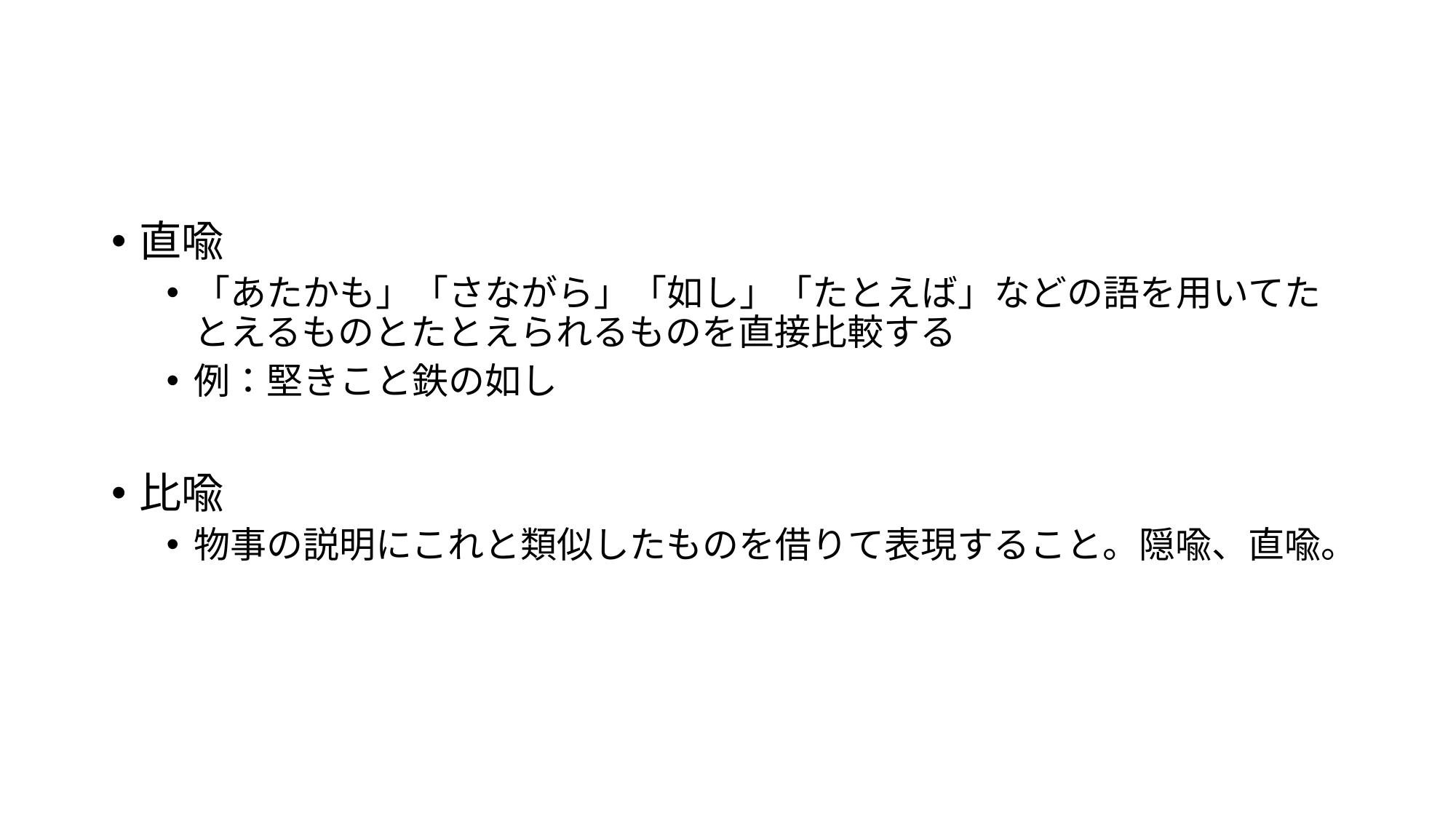

直喩
「あたかも」「さながら」「如し」「たとえば」などの語を用いてたとえるものとたとえられるものを直接比較する
例：堅きこと鉄の如し

比喩
物事の説明にこれと類似したものを借りて表現すること。隠喩、直喩。